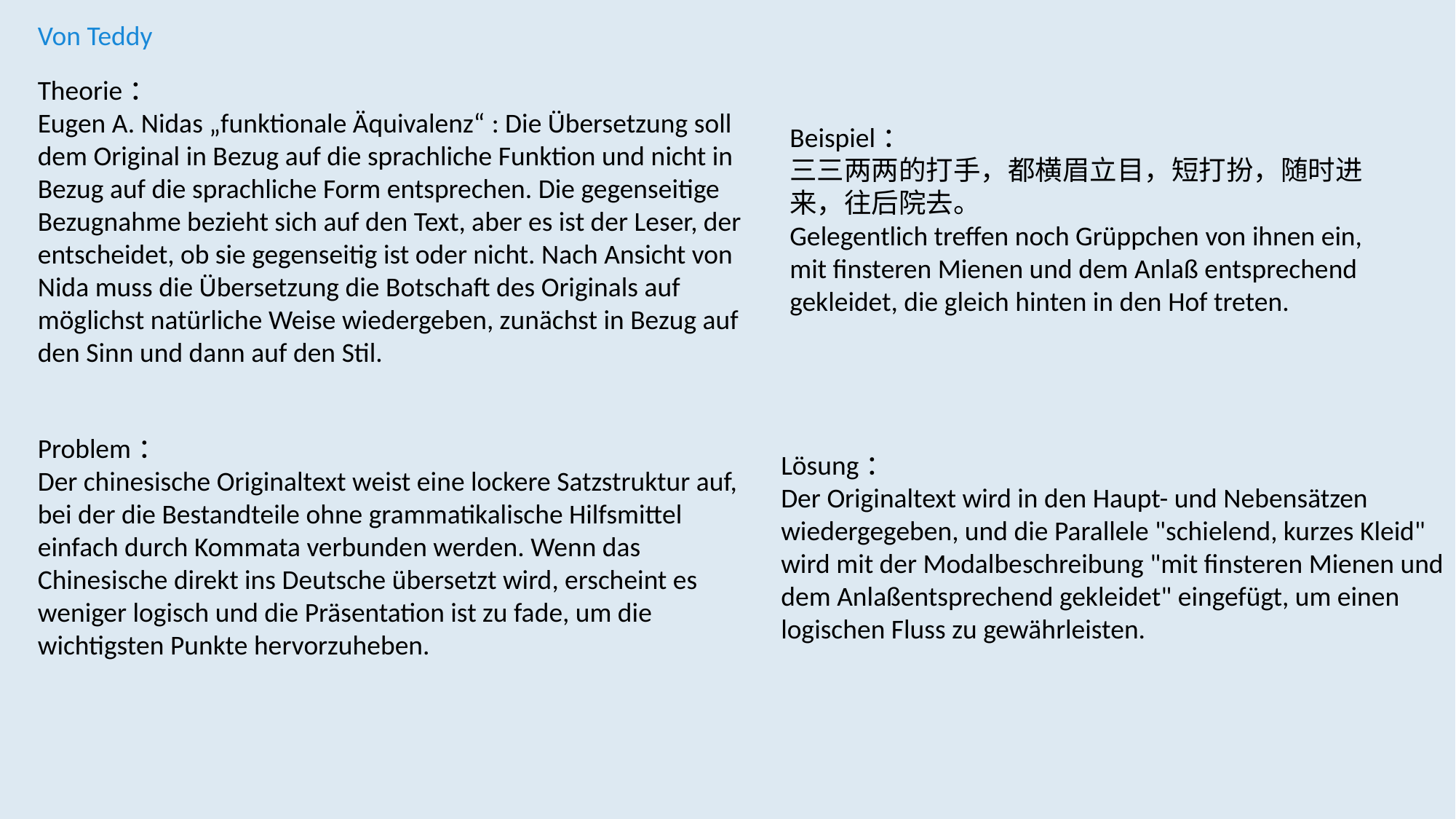

Von Teddy
Theorie：
Eugen A. Nidas „funktionale Äquivalenz“ : Die Übersetzung soll dem Original in Bezug auf die sprachliche Funktion und nicht in Bezug auf die sprachliche Form entsprechen. Die gegenseitige Bezugnahme bezieht sich auf den Text, aber es ist der Leser, der entscheidet, ob sie gegenseitig ist oder nicht. Nach Ansicht von Nida muss die Übersetzung die Botschaft des Originals auf möglichst natürliche Weise wiedergeben, zunächst in Bezug auf den Sinn und dann auf den Stil.

Beispiel：
三三两两的打手，都横眉立目，短打扮，随时进来，往后院去。
Gelegentlich treffen noch Grüppchen von ihnen ein, mit finsteren Mienen und dem Anlaß entsprechend gekleidet, die gleich hinten in den Hof treten.
Problem：
Der chinesische Originaltext weist eine lockere Satzstruktur auf, bei der die Bestandteile ohne grammatikalische Hilfsmittel einfach durch Kommata verbunden werden. Wenn das Chinesische direkt ins Deutsche übersetzt wird, erscheint es weniger logisch und die Präsentation ist zu fade, um die wichtigsten Punkte hervorzuheben.
Lösung：
Der Originaltext wird in den Haupt- und Nebensätzen wiedergegeben, und die Parallele "schielend, kurzes Kleid" wird mit der Modalbeschreibung "mit finsteren Mienen und dem Anlaßentsprechend gekleidet" eingefügt, um einen logischen Fluss zu gewährleisten.